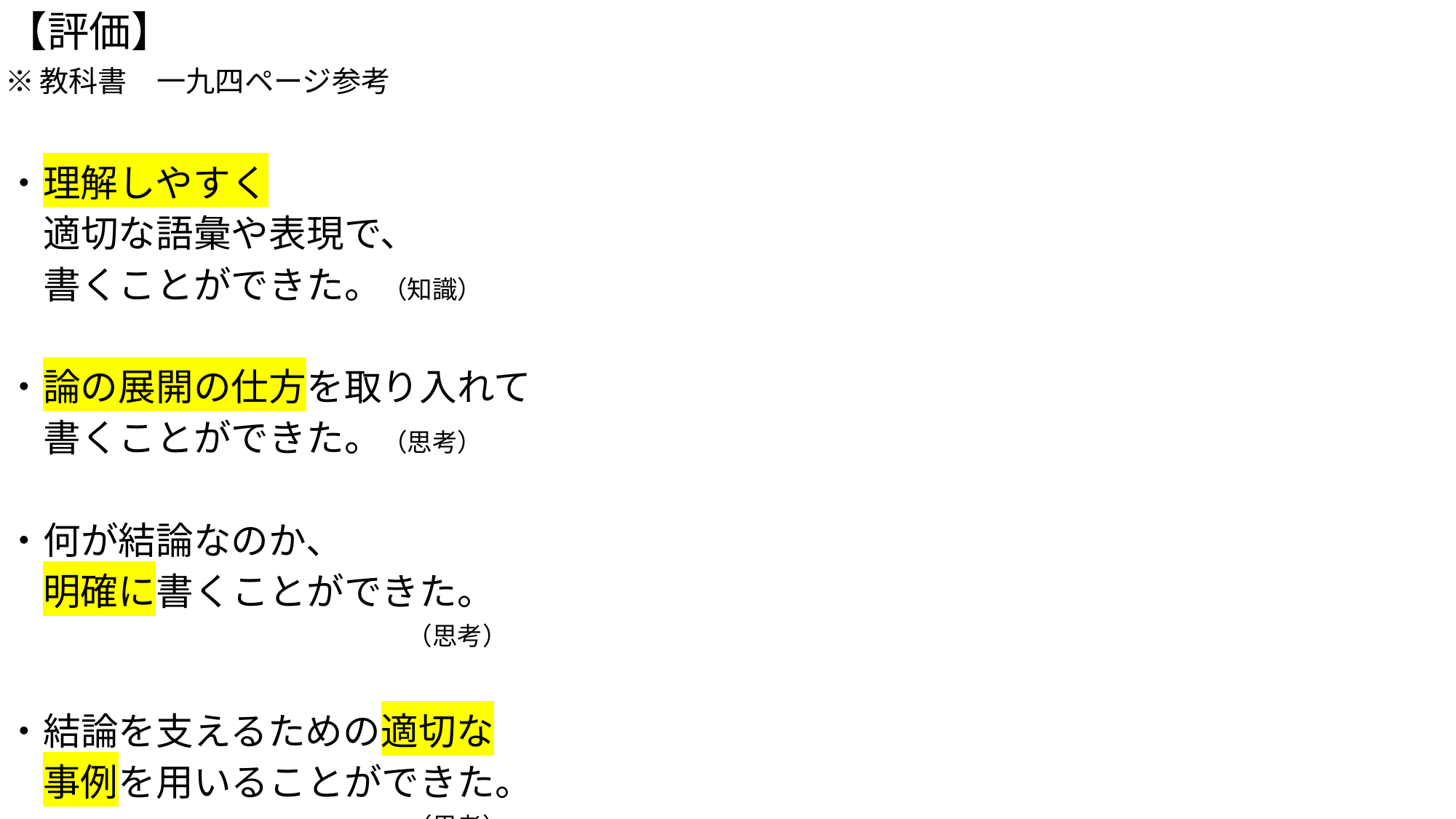

【評価】
※教科書　一九四ページ参考

・理解しやすく
　適切な語彙や表現で、
　書くことができた。（知識）

・論の展開の仕方を取り入れて
　書くことができた。（思考）

・何が結論なのか、
　明確に書くことができた。
　　　　　　　　　　　　　　　　（思考）

・結論を支えるための適切な
　事例を用いることができた。
　　　　　　　　　　　　　　　　（思考）